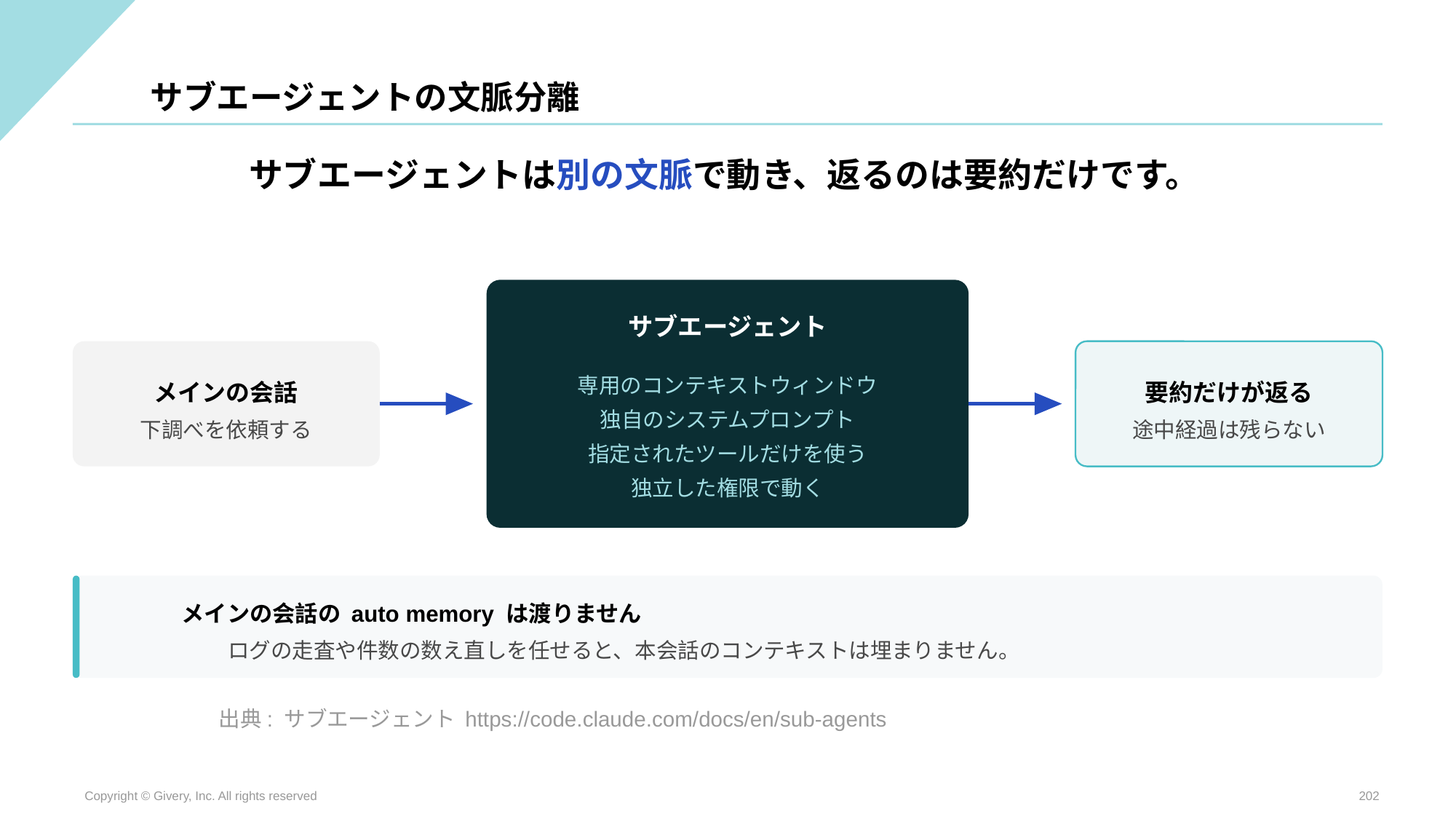

サブエージェントの文脈分離

サブエージェントは別の文脈で動き、返るのは要約だけです。

サブエージェント

専用のコンテキストウィンドウ
独自のシステムプロンプト
指定されたツールだけを使う
独立した権限で動く
メインの会話
要約だけが返る

下調べを依頼する
途中経過は残らない

メインの会話の auto memory は渡りません
ログの走査や件数の数え直しを任せると、本会話のコンテキストは埋まりません。
出典: サブエージェント https://code.claude.com/docs/en/sub-agents
Copyright © Givery, Inc. All rights reserved
202